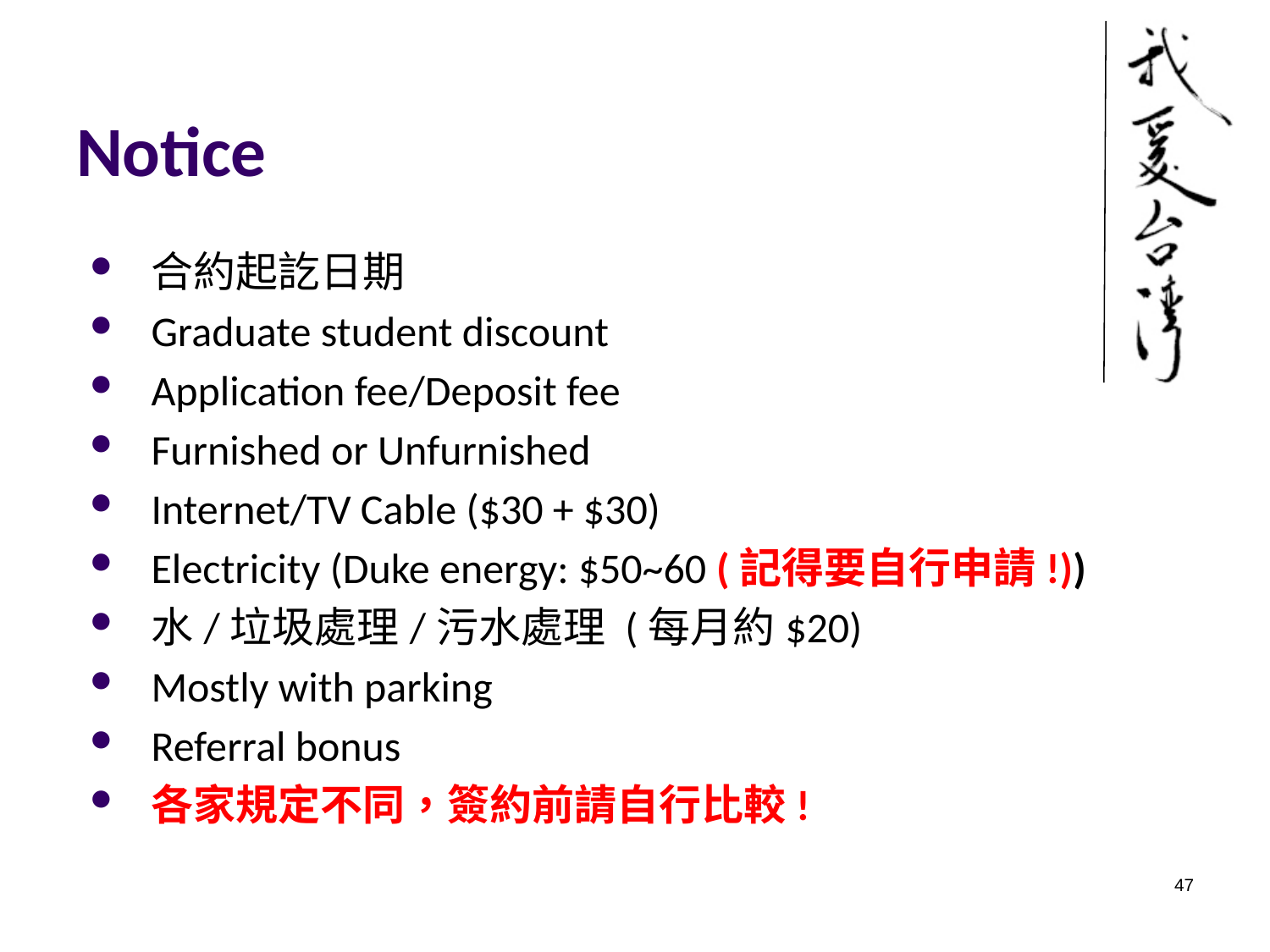

# Notice
合約起訖日期
Graduate student discount
Application fee/Deposit fee
Furnished or Unfurnished
Internet/TV Cable ($30 + $30)
Electricity (Duke energy: $50~60 (記得要自行申請!))
水/垃圾處理/污水處理 (每月約$20)
Mostly with parking
Referral bonus
各家規定不同，簽約前請自行比較!

47